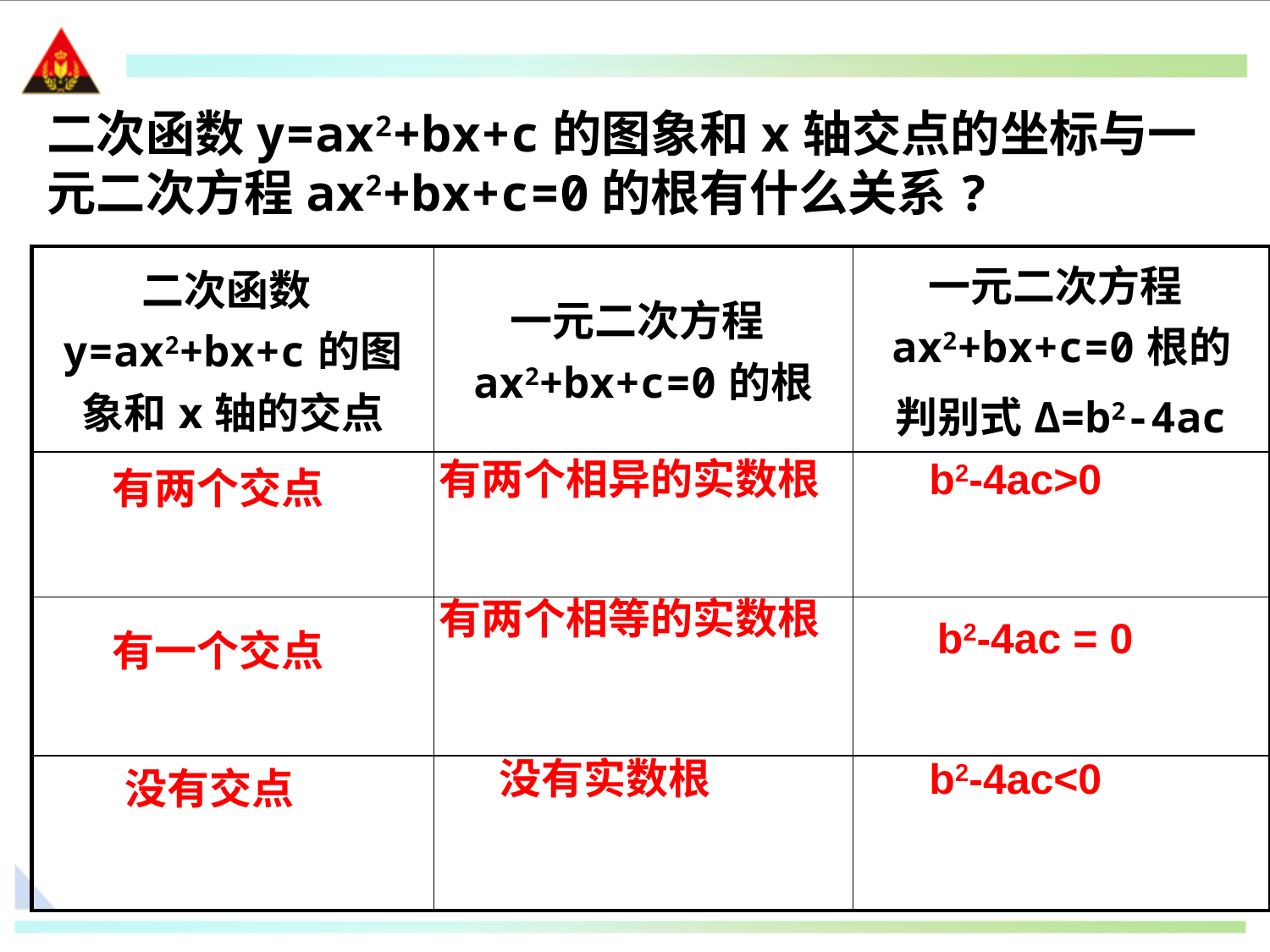

二次函数y=ax2+bx+c的图象和x轴交点的坐标与一元二次方程ax2+bx+c=0的根有什么关系?
| 二次函数y=ax2+bx+c的图象和x轴的交点 | 一元二次方程ax2+bx+c=0的根 | 一元二次方程ax2+bx+c=0根的 判别式Δ=b2-4ac |
| --- | --- | --- |
|  |  |  |
|  |  |  |
|  |  |  |
有两个相异的实数根
b2-4ac>0
有两个交点
有两个相等的实数根
b2-4ac = 0
有一个交点
没有实数根
b2-4ac<0
没有交点